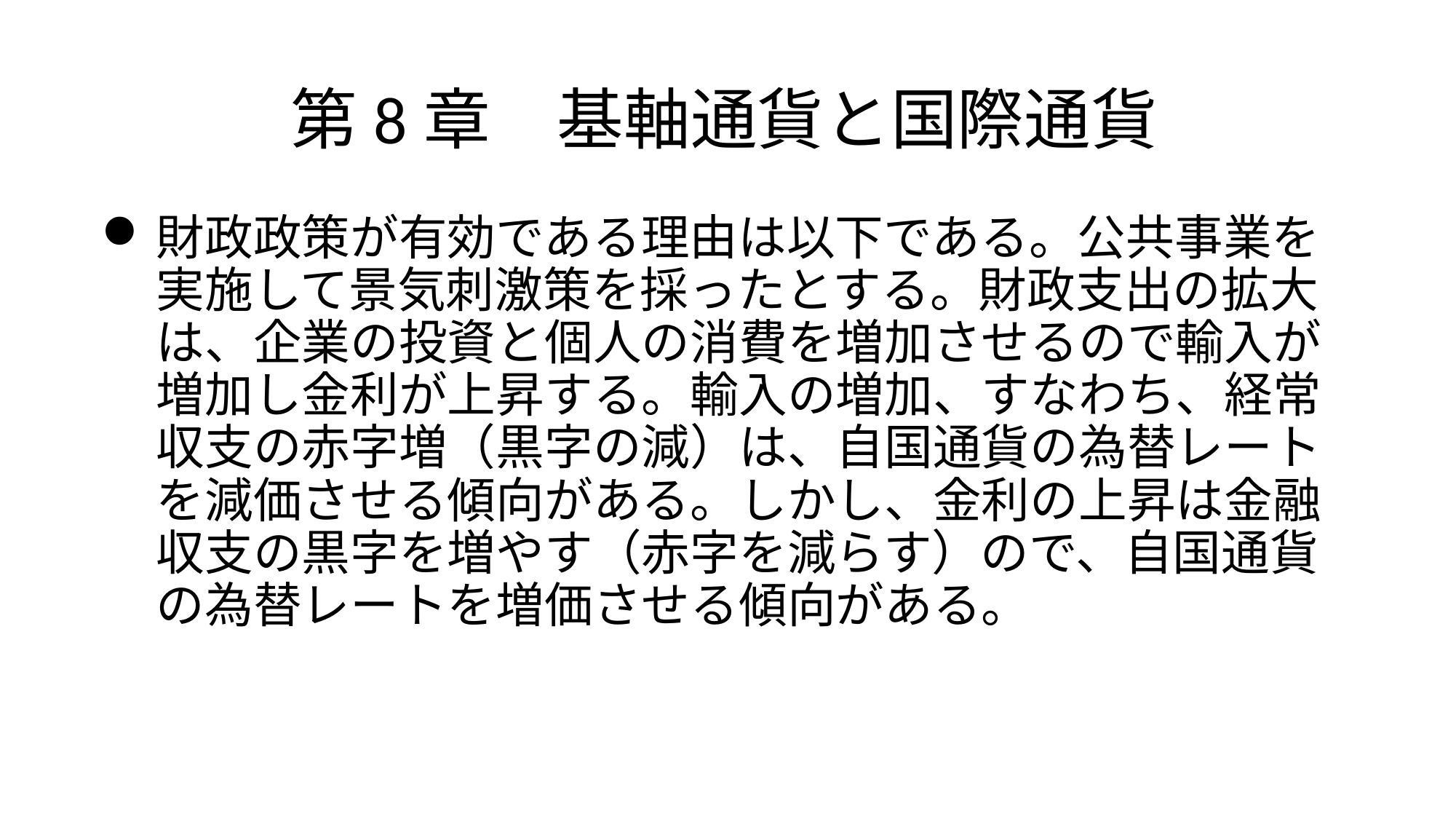

# 第8章　基軸通貨と国際通貨
財政政策が有効である理由は以下である。公共事業を実施して景気刺激策を採ったとする。財政支出の拡大は、企業の投資と個人の消費を増加させるので輸入が増加し金利が上昇する。輸入の増加、すなわち、経常収支の赤字増（黒字の減）は、自国通貨の為替レートを減価させる傾向がある。しかし、金利の上昇は金融収支の黒字を増やす（赤字を減らす）ので、自国通貨の為替レートを増価させる傾向がある。